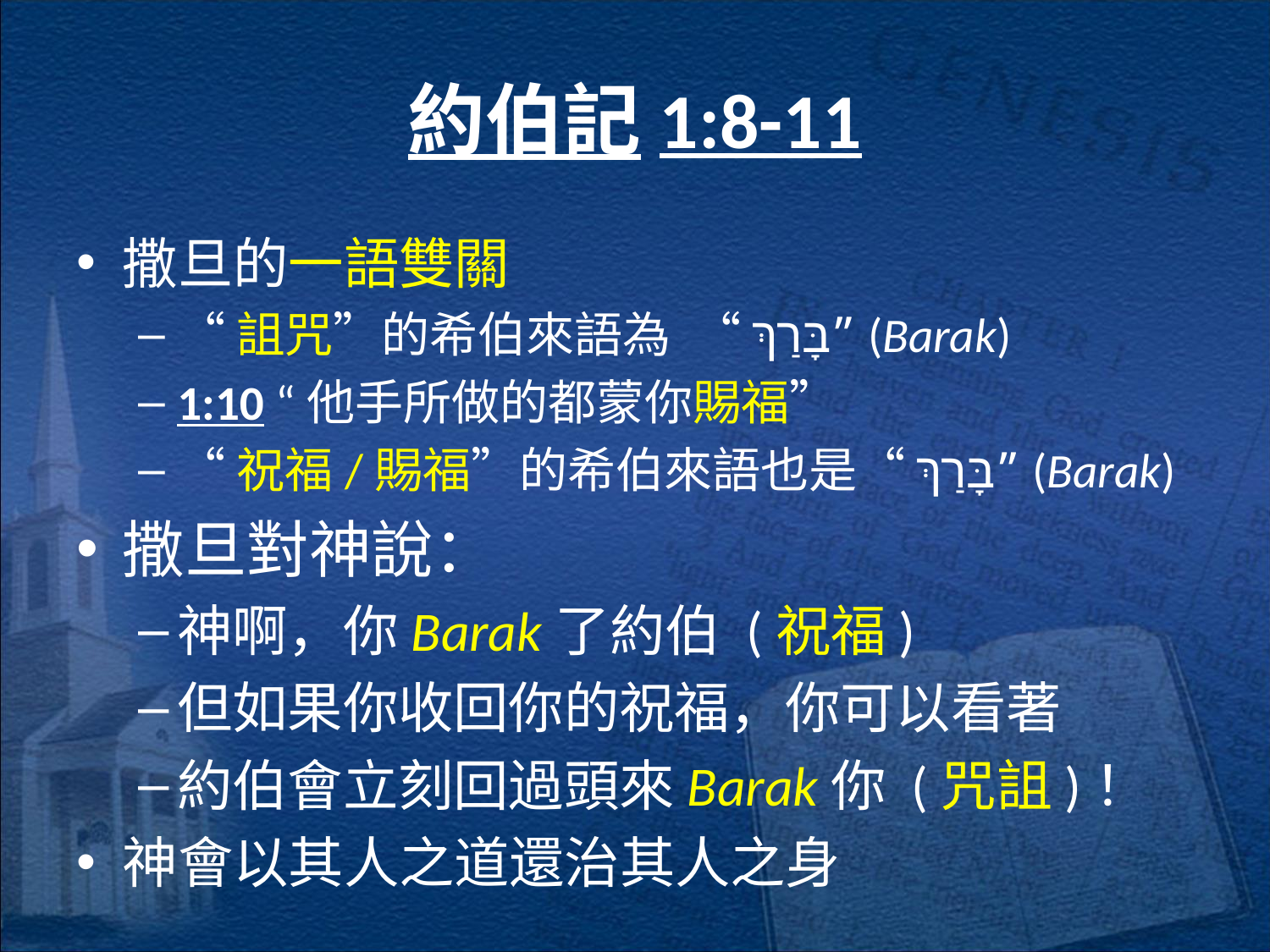

# 約伯記1:8-11
撒旦的一語雙關
“詛咒”的希伯來語為  “בָּרַךְ” (Barak)
1:10 “他手所做的都蒙你賜福”
“祝福/賜福”的希伯來語也是“בָּרַךְ” (Barak)
撒旦對神說：
神啊，你Barak了約伯 (祝福)
但如果你收回你的祝福，你可以看著
約伯會立刻回過頭來Barak你 (咒詛)！
神會以其人之道還治其人之身